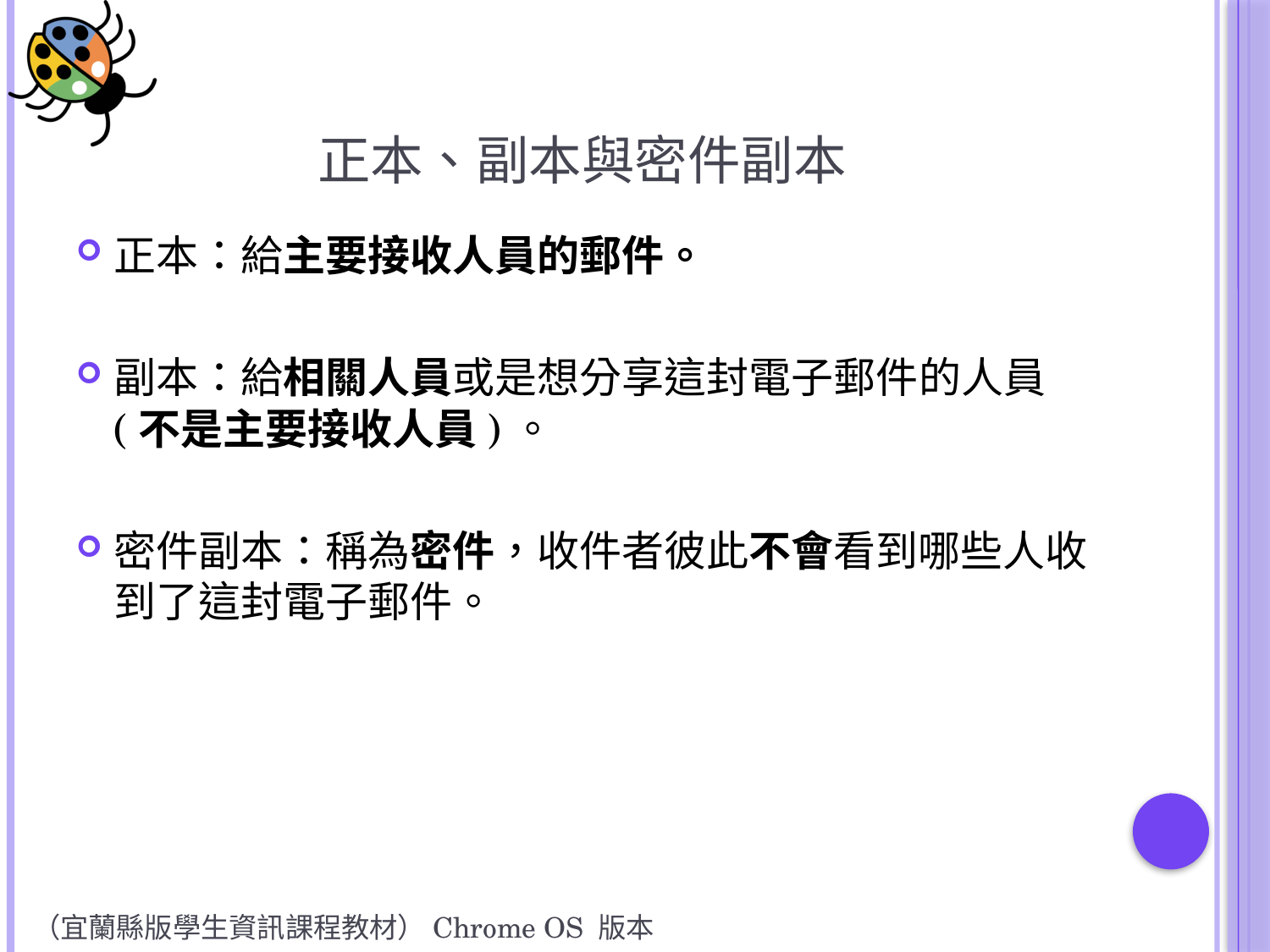

# 正本、副本與密件副本
正本：給主要接收人員的郵件。

副本：給相關人員或是想分享這封電子郵件的人員(不是主要接收人員)。

密件副本：稱為密件，收件者彼此不會看到哪些人收到了這封電子郵件。
（宜蘭縣版學生資訊課程教材）Chrome OS 版本